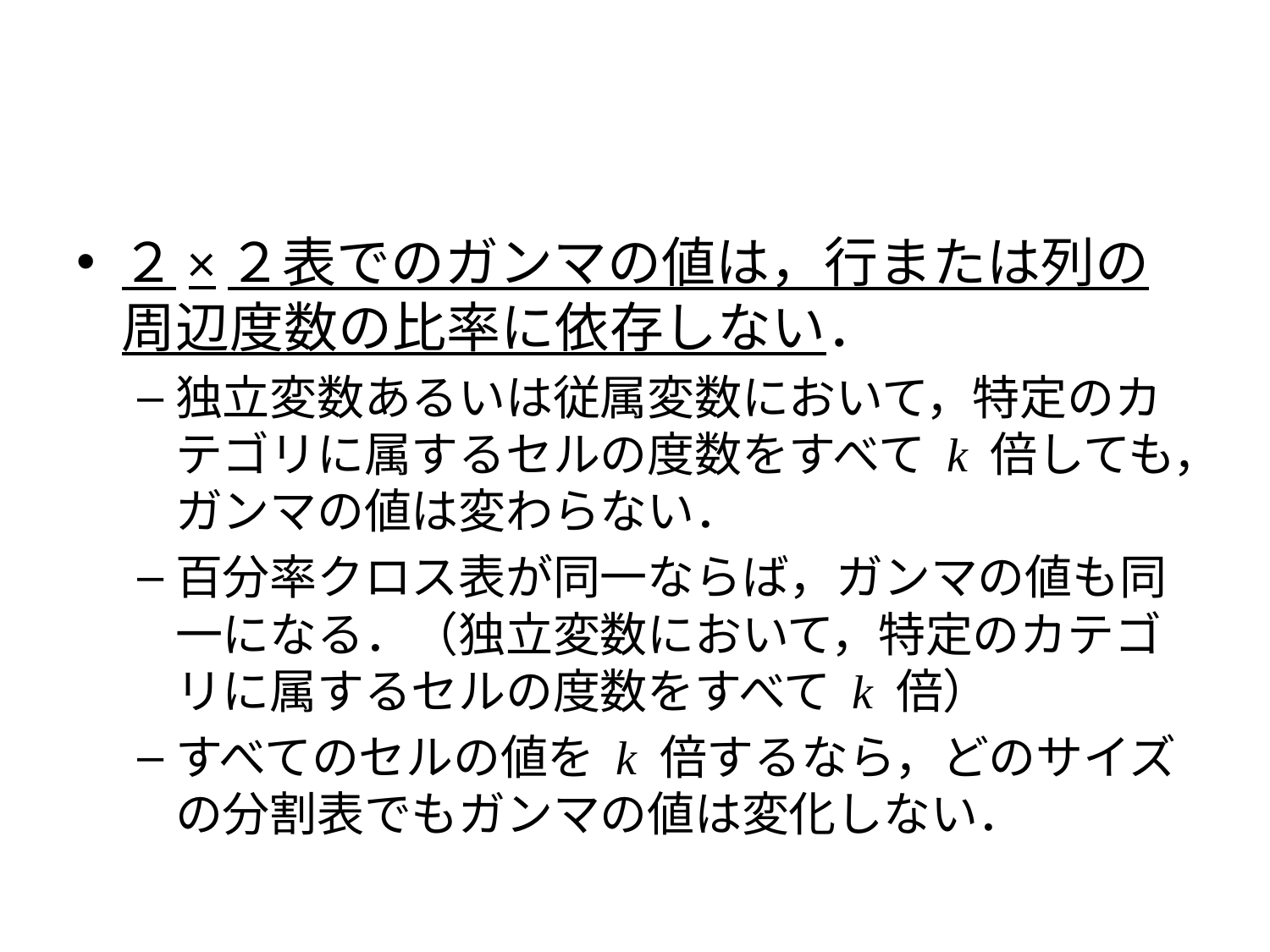

#
２×２表でのガンマの値は，行または列の周辺度数の比率に依存しない．
独立変数あるいは従属変数において，特定のカテゴリに属するセルの度数をすべて k 倍しても，ガンマの値は変わらない．
百分率クロス表が同一ならば，ガンマの値も同一になる．（独立変数において，特定のカテゴリに属するセルの度数をすべて k 倍）
すべてのセルの値を k 倍するなら，どのサイズの分割表でもガンマの値は変化しない．